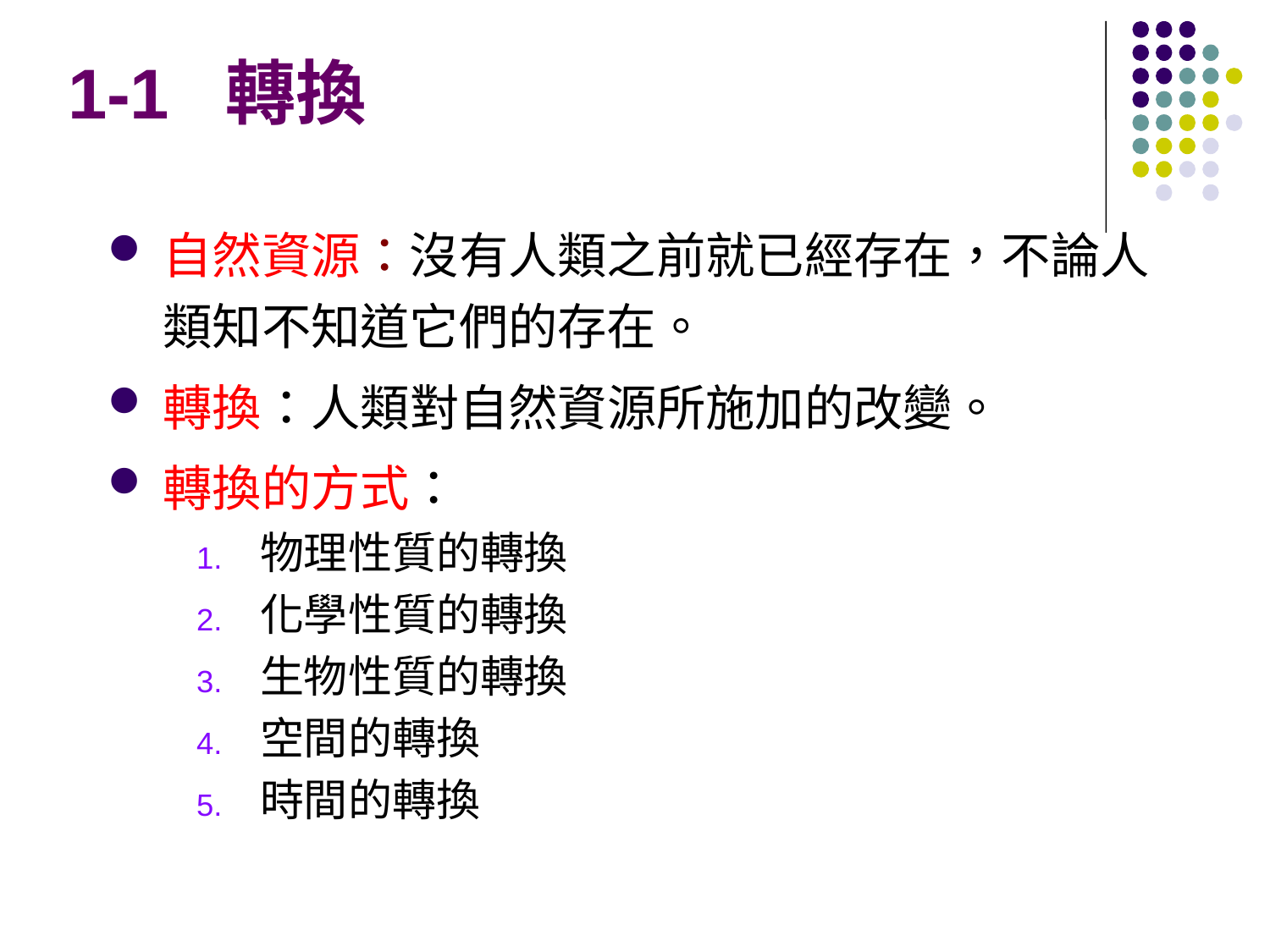

# 1-1  轉換
自然資源：沒有人類之前就已經存在，不論人類知不知道它們的存在。
轉換：人類對自然資源所施加的改變。
轉換的方式：
物理性質的轉換
化學性質的轉換
生物性質的轉換
空間的轉換
時間的轉換